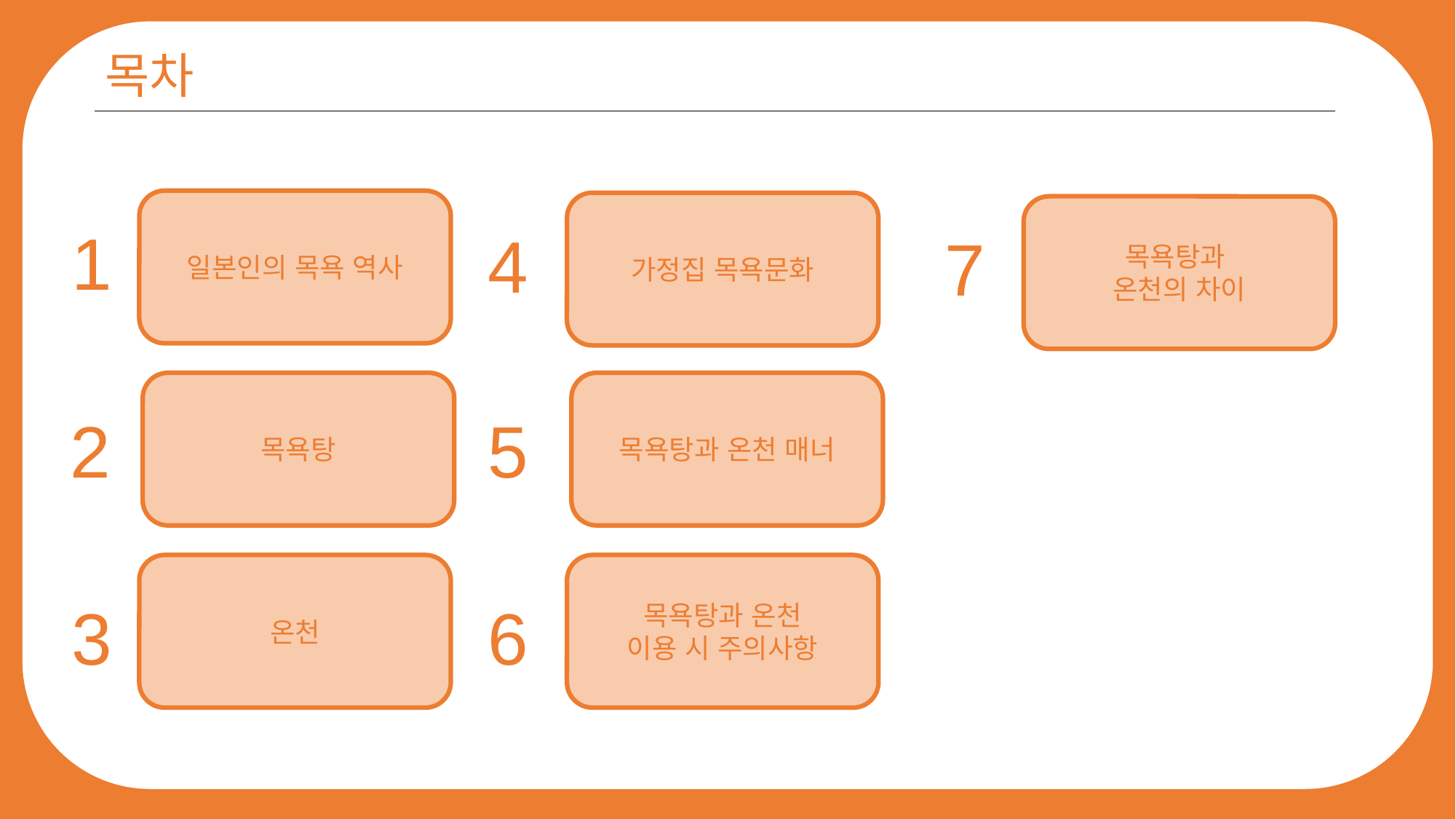

목차
일본인의 목욕 역사
1
가정집 목욕문화
4
목욕탕과
온천의 차이
7
목욕탕
2
목욕탕과 온천 매너
5
온천
3

목욕탕과 온천
이용 시 주의사항

6